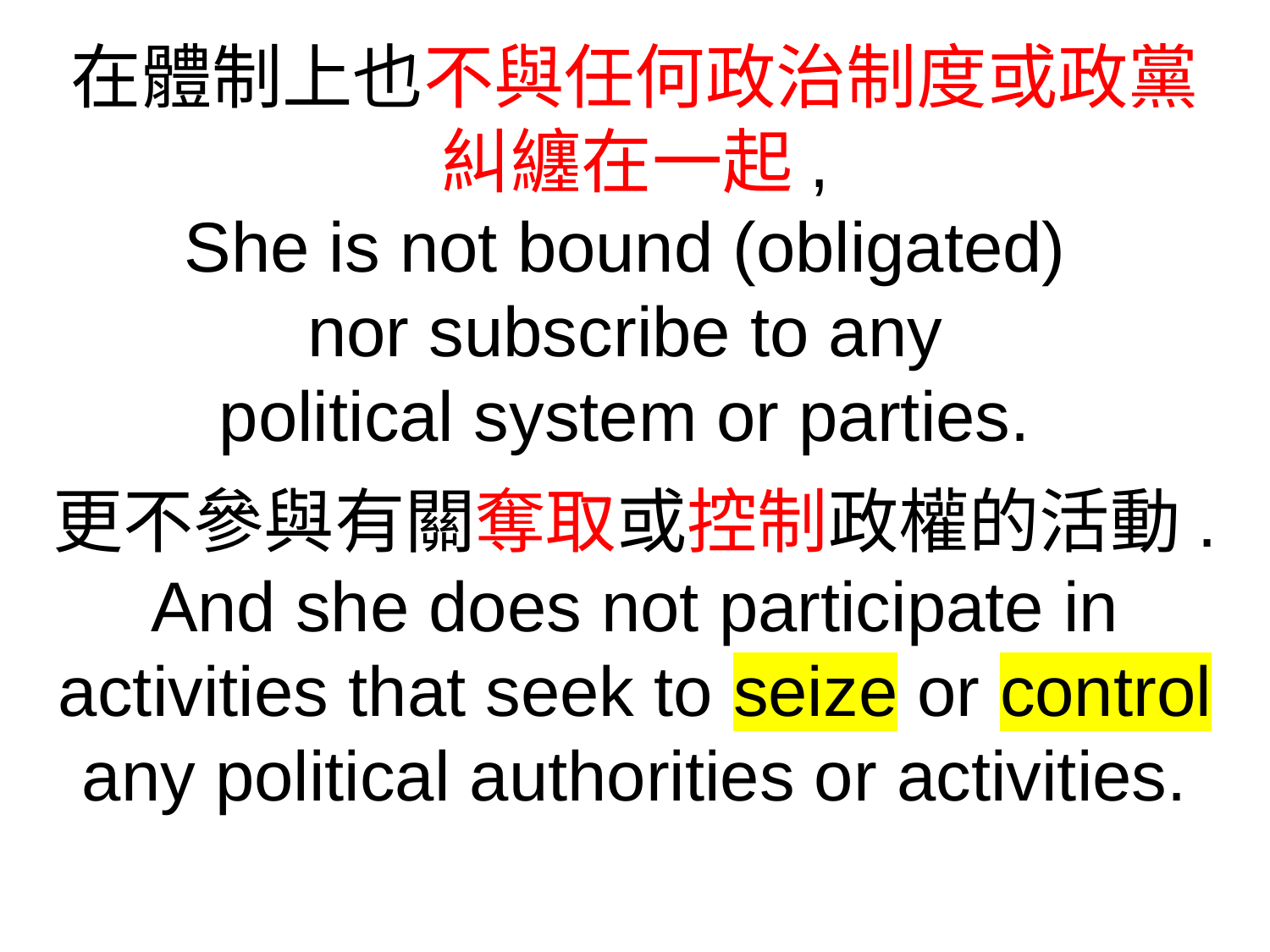

在體制上也不與任何政治制度或政黨
糾纏在一起,
She is not bound (obligated)
nor subscribe to any
political system or parties.
更不參與有關奪取或控制政權的活動.
And she does not participate in activities that seek to seize or control any political authorities or activities.